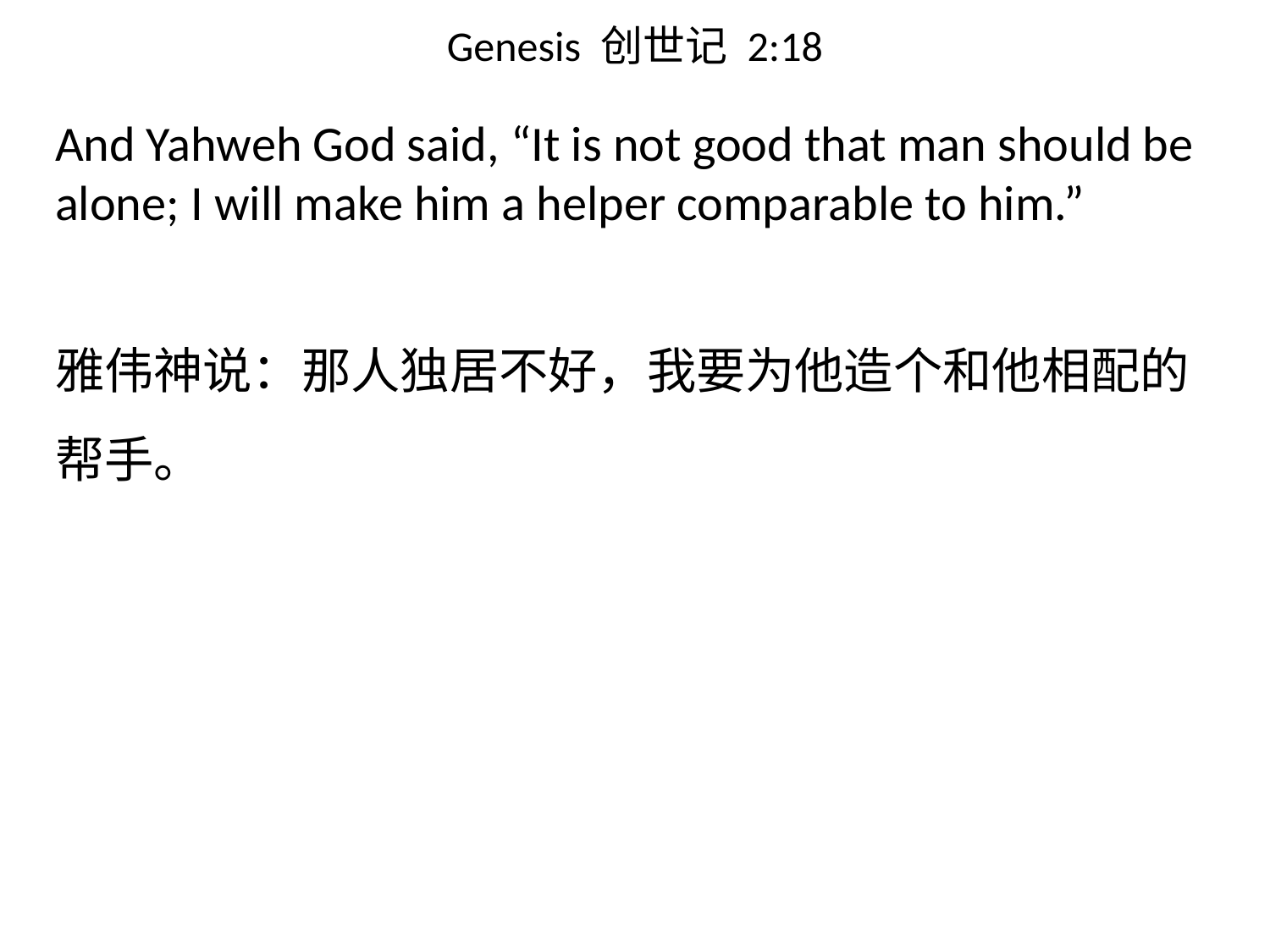

# Genesis 创世记 2:18
And Yahweh God said, “It is not good that man should be alone; I will make him a helper comparable to him.”

雅伟神说：那人独居不好，我要为他造个和他相配的帮手。